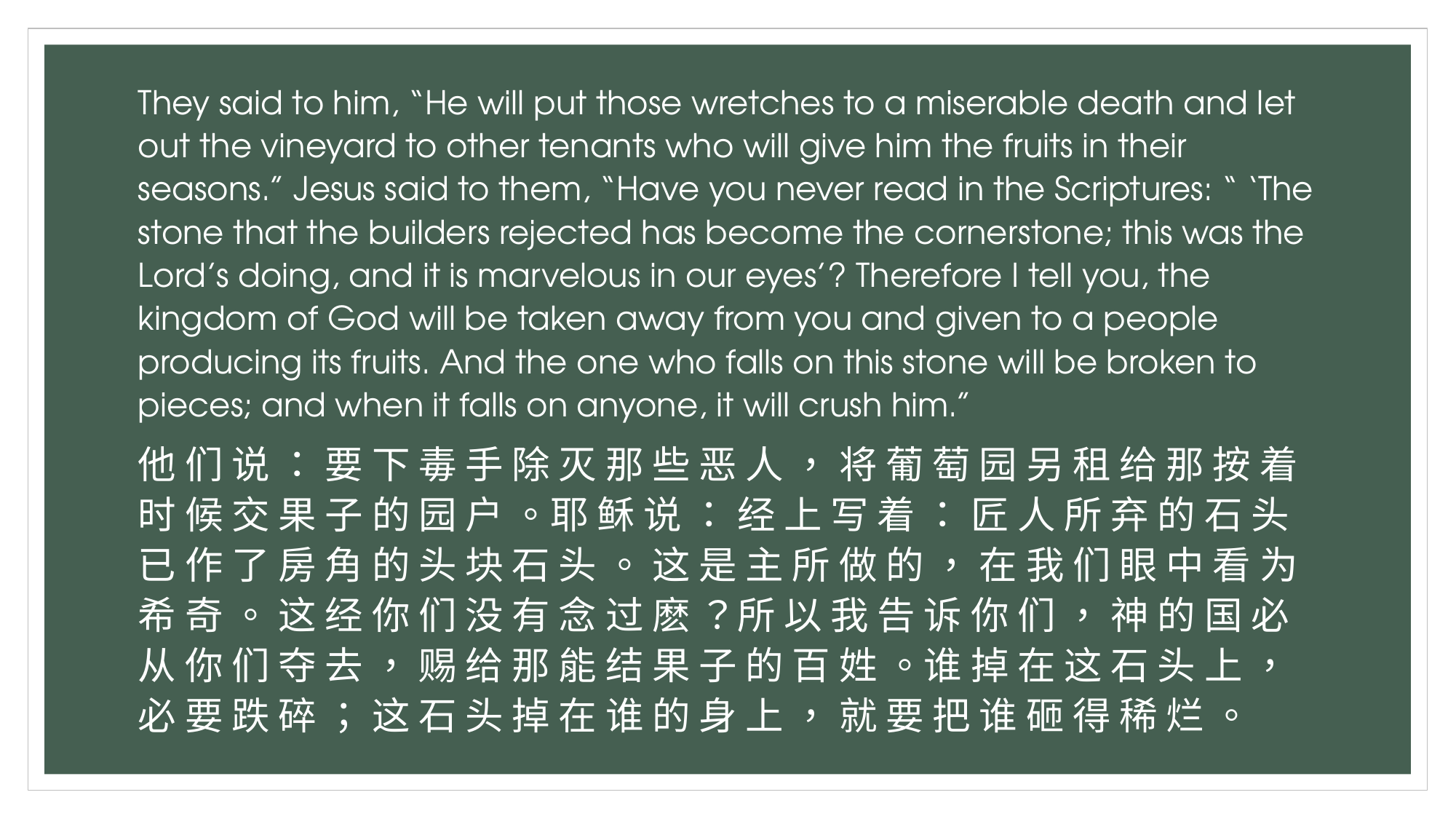

They said to him, “He will put those wretches to a miserable death and let out the vineyard to other tenants who will give him the fruits in their seasons.” Jesus said to them, “Have you never read in the Scriptures: “ ‘The stone that the builders rejected has become the cornerstone; this was the Lord’s doing, and it is marvelous in our eyes’? Therefore I tell you, the kingdom of God will be taken away from you and given to a people producing its fruits. And the one who falls on this stone will be broken to pieces; and when it falls on anyone, it will crush him.”
他 们 说 ： 要 下 毒 手 除 灭 那 些 恶 人 ， 将 葡 萄 园 另 租 给 那 按 着 时 候 交 果 子 的 园 户 。耶 稣 说 ： 经 上 写 着 ： 匠 人 所 弃 的 石 头 已 作 了 房 角 的 头 块 石 头 。 这 是 主 所 做 的 ， 在 我 们 眼 中 看 为 希 奇 。 这 经 你 们 没 有 念 过 麽 ？所 以 我 告 诉 你 们 ， 神 的 国 必 从 你 们 夺 去 ， 赐 给 那 能 结 果 子 的 百 姓 。谁 掉 在 这 石 头 上 ， 必 要 跌 碎 ； 这 石 头 掉 在 谁 的 身 上 ， 就 要 把 谁 砸 得 稀 烂 。